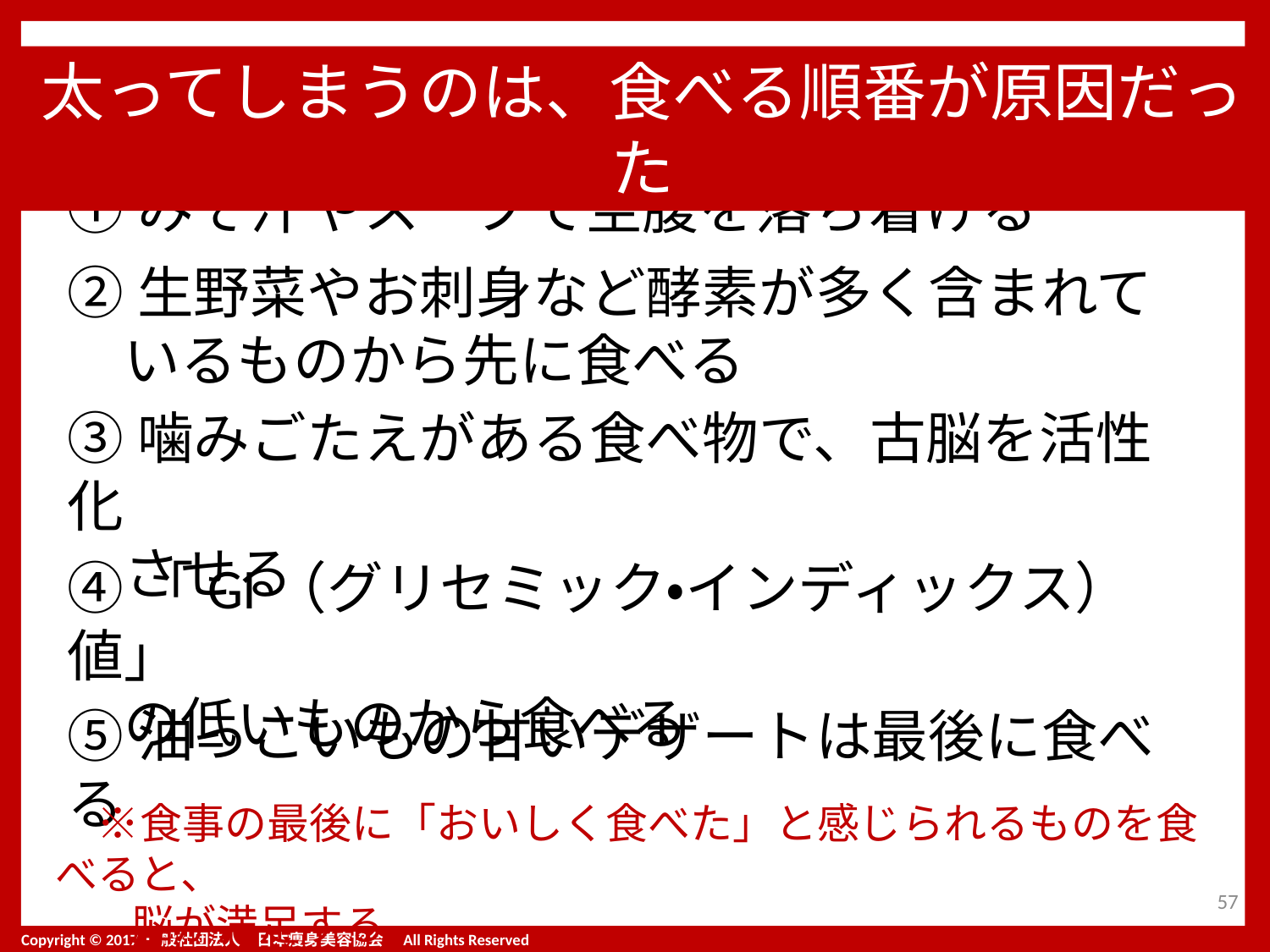

太ってしまうのは、食べる順番が原因だった
①みそ汁やスープで空腹を落ち着ける
②生野菜やお刺身など酵素が多く含まれて
　いるものから先に食べる
③噛みごたえがある食べ物で、古脳を活性化
　させる
④「GI（グリセミック・インディックス）値」
　の低いものから食べる
⑤油っこいもの甘いデザートは最後に食べる
　※食事の最後に「おいしく食べた」と感じられるものを食べると、
       脳が満足する。